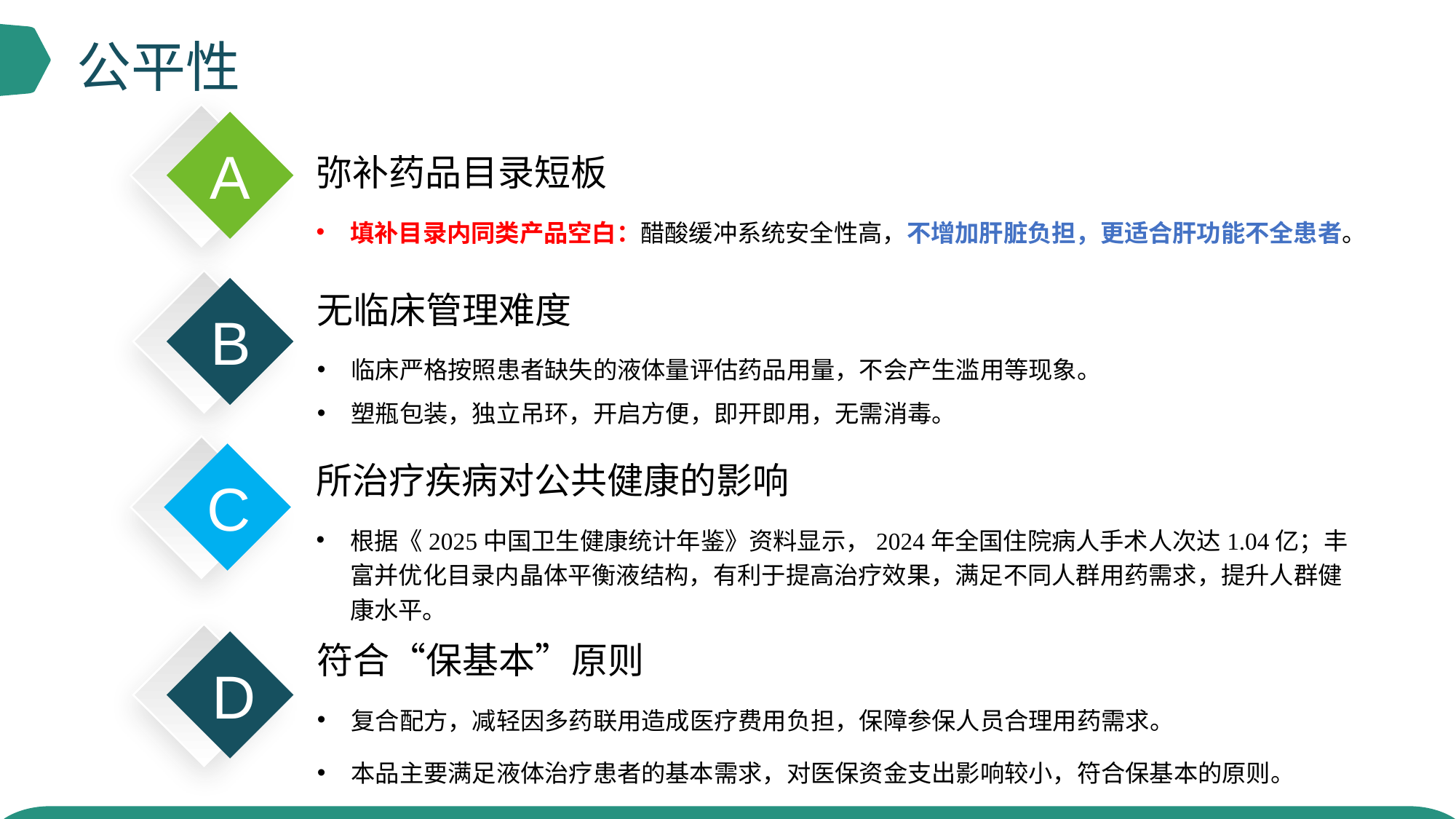

公平性

弥补药品目录短板
填补目录内同类产品空白：醋酸缓冲系统安全性高，不增加肝脏负担，更适合肝功能不全患者。
A

无临床管理难度
临床严格按照患者缺失的液体量评估药品用量，不会产生滥用等现象。
塑瓶包装，独立吊环，开启方便，即开即用，无需消毒。

B

所治疗疾病对公共健康的影响
根据《2025中国卫生健康统计年鉴》资料显示，2024年全国住院病人手术人次达1.04亿；丰富并优化目录内晶体平衡液结构，有利于提高治疗效果，满足不同人群用药需求，提升人群健康水平。
C
符合“保基本”原则
复合配方，减轻因多药联用造成医疗费用负担，保障参保人员合理用药需求。
本品主要满足液体治疗患者的基本需求，对医保资金支出影响较小，符合保基本的原则。

D